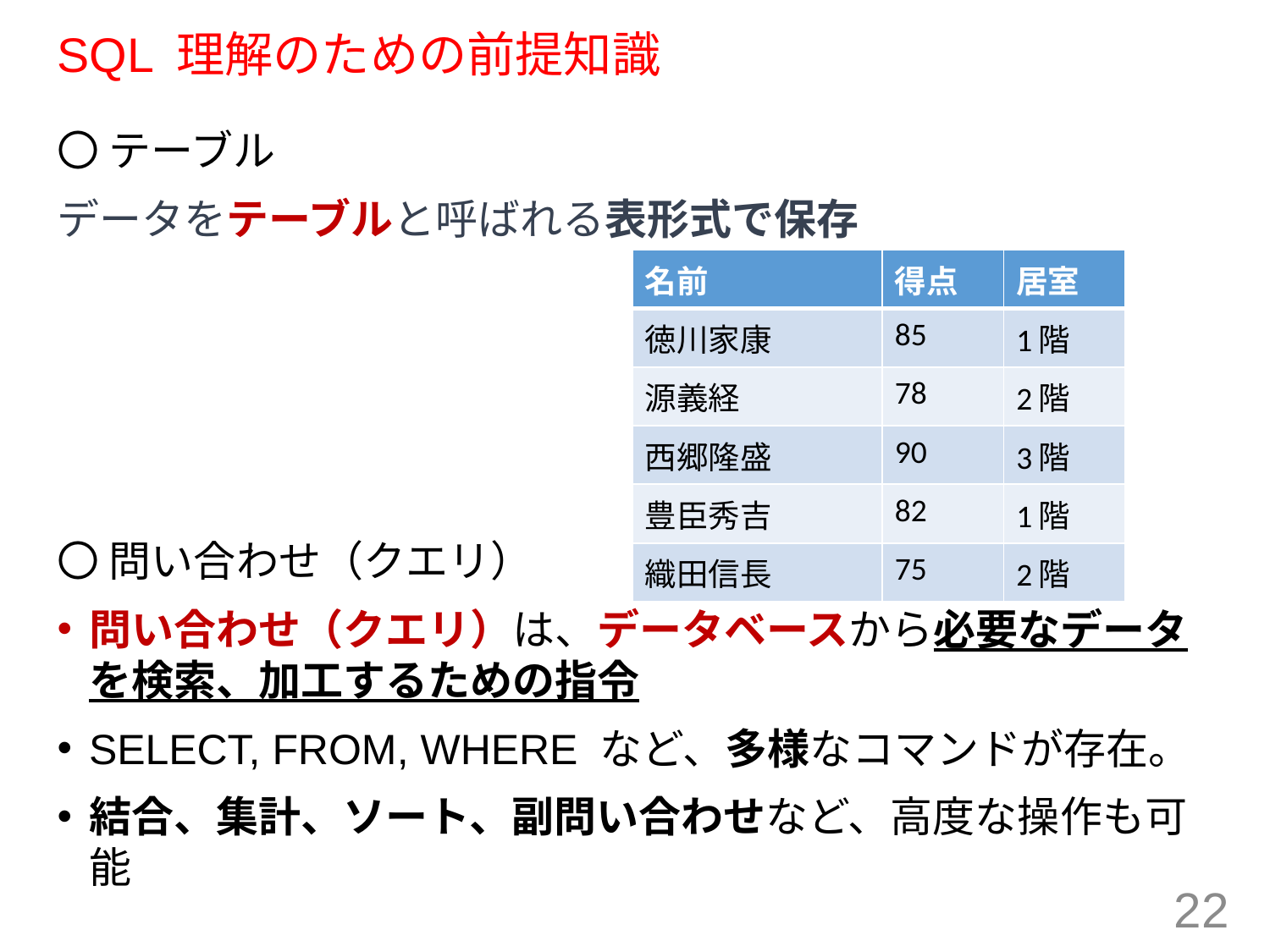

# SQL 理解のための前提知識
〇 テーブル
データをテーブルと呼ばれる表形式で保存

〇 問い合わせ（クエリ）
問い合わせ（クエリ）は、データベースから必要なデータを検索、加工するための指令
SELECT, FROM, WHERE など、多様なコマンドが存在。
結合、集計、ソート、副問い合わせなど、高度な操作も可能
| 名前 | 得点 | 居室 |
| --- | --- | --- |
| 徳川家康 | 85 | 1階 |
| 源義経 | 78 | 2階 |
| 西郷隆盛 | 90 | 3階 |
| 豊臣秀吉 | 82 | 1階 |
| 織田信長 | 75 | 2階 |
22